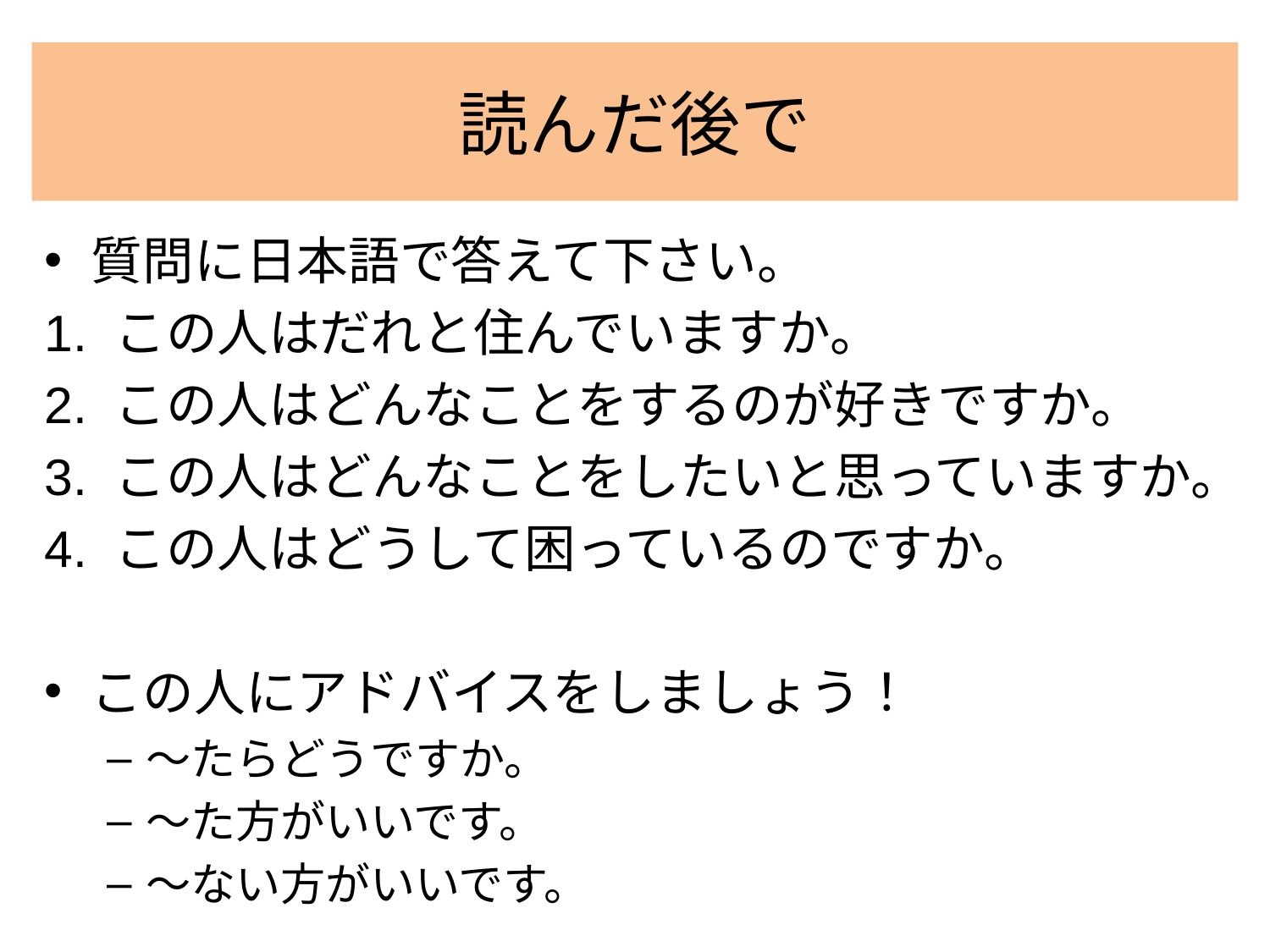

# 読んだ後で
質問に日本語で答えて下さい。
この人はだれと住んでいますか。
この人はどんなことをするのが好きですか。
この人はどんなことをしたいと思っていますか。
この人はどうして困っているのですか。

この人にアドバイスをしましょう！
〜たらどうですか。
〜た方がいいです。
〜ない方がいいです。